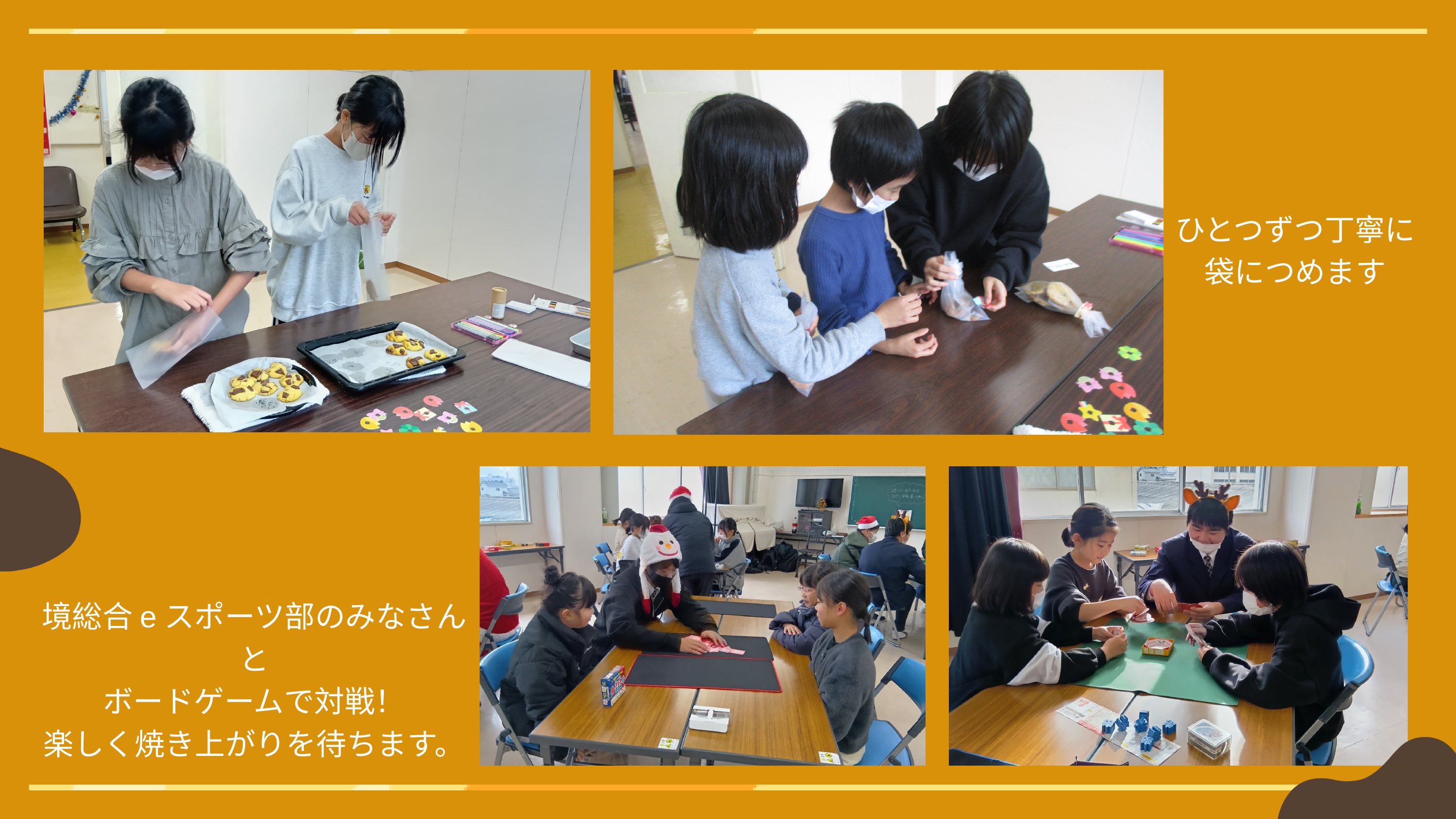

ひとつずつ丁寧に
袋につめます

境総合eスポーツ部のみなさんと
ボードゲームで対戦！
楽しく焼き上がりを待ちます。